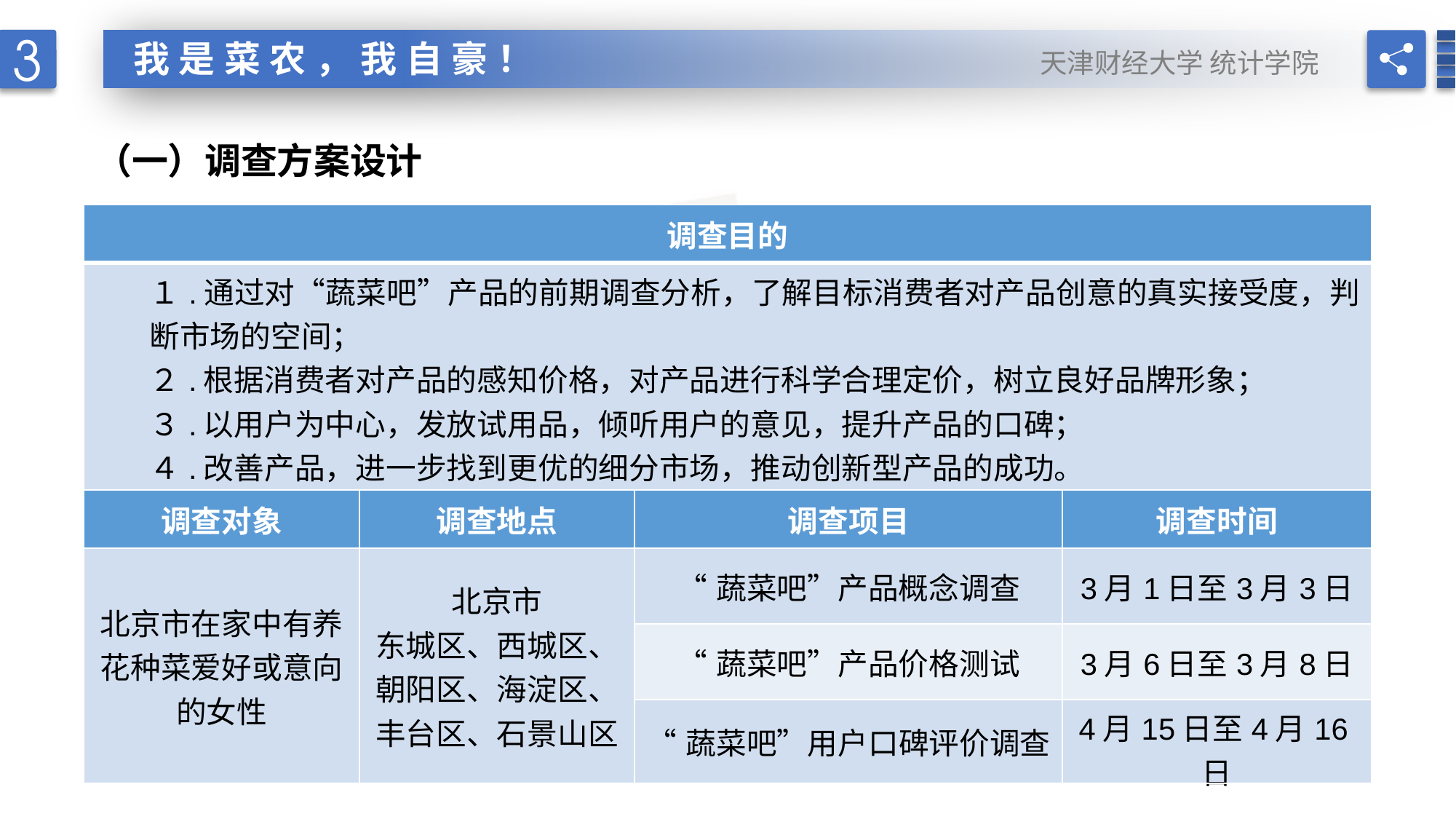

3

天津财经大学 统计学院

我是菜农，我自豪！
（一）调查方案设计
| 调查目的 |  |  |  |
| --- | --- | --- | --- |
| １.通过对“蔬菜吧”产品的前期调查分析，了解目标消费者对产品创意的真实接受度，判断市场的空间； ２.根据消费者对产品的感知价格，对产品进行科学合理定价，树立良好品牌形象； ３.以用户为中心，发放试用品，倾听用户的意见，提升产品的口碑； ４.改善产品，进一步找到更优的细分市场，推动创新型产品的成功。 |  |  |  |
| 调查对象 | 调查地点 | 调查项目 | 调查时间 |
| 北京市在家中有养花种菜爱好或意向的女性 | 北京市 东城区、西城区、朝阳区、海淀区、丰台区、石景山区 | “蔬菜吧”产品概念调查 | 3月1日至3月3日 |
|  |  | “蔬菜吧”产品价格测试 | 3月6日至3月8日 |
|  |  | “蔬菜吧”用户口碑评价调查 | 4月15日至4月16日 |